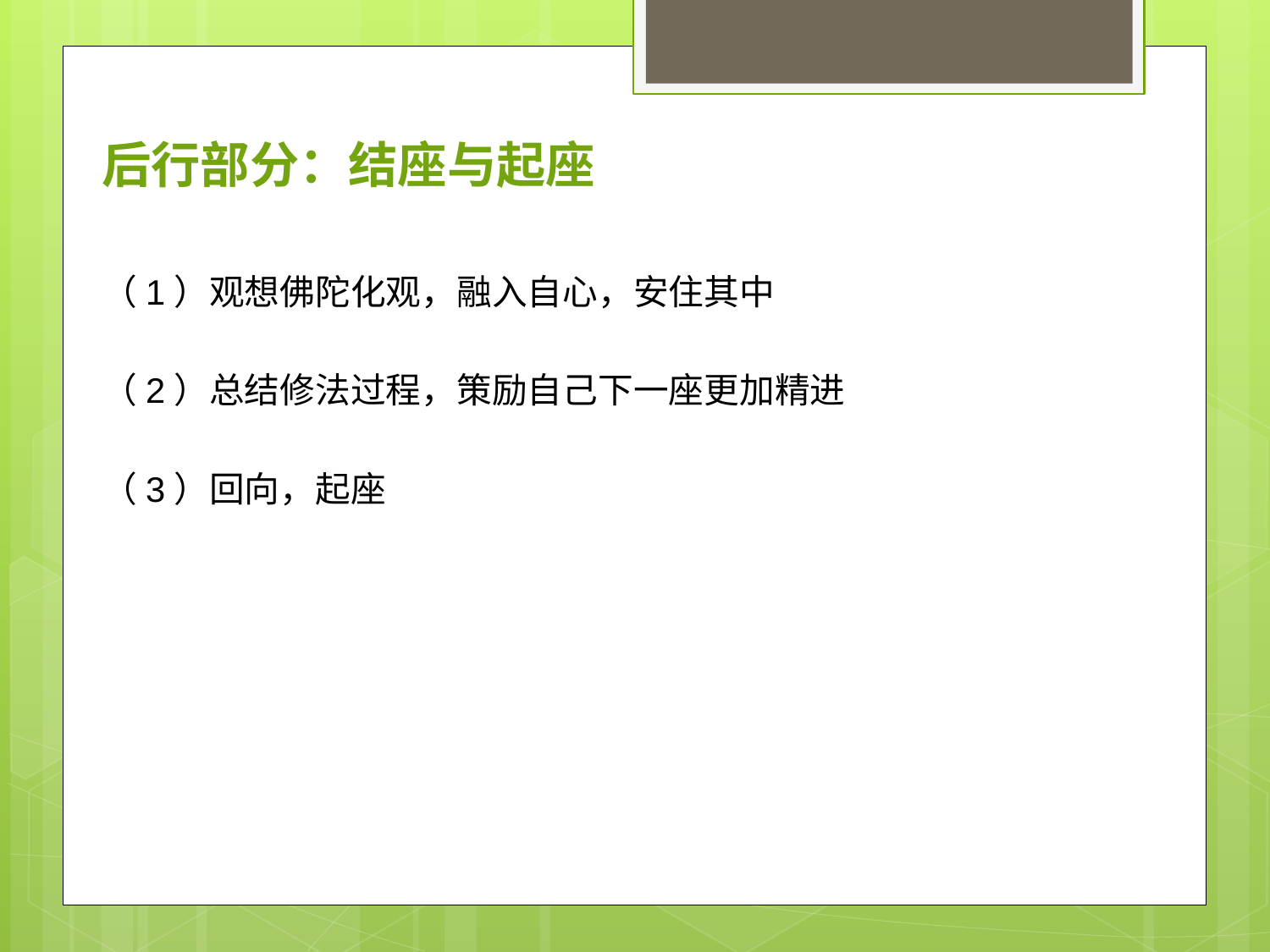

后行部分：结座与起座

（1）观想佛陀化观，融入自心，安住其中

（2）总结修法过程，策励自己下一座更加精进

（3）回向，起座